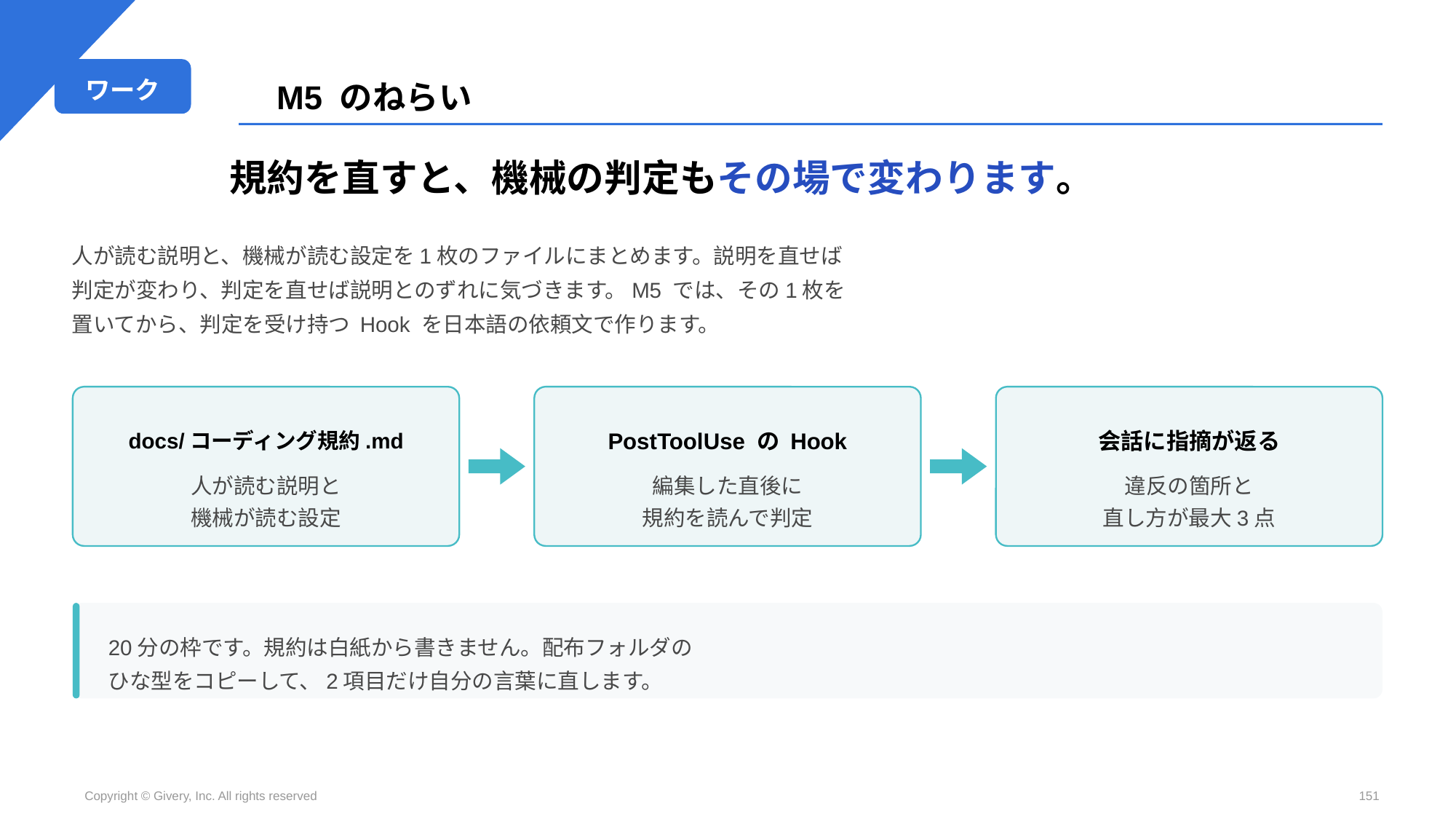

ワーク
M5 のねらい

規約を直すと、機械の判定もその場で変わります。
人が読む説明と、機械が読む設定を1枚のファイルにまとめます。説明を直せば
判定が変わり、判定を直せば説明とのずれに気づきます。M5 では、その1枚を
置いてから、判定を受け持つ Hook を日本語の依頼文で作ります。

PostToolUse の Hook
会話に指摘が返る
docs/コーディング規約.md

人が読む説明と
機械が読む設定
編集した直後に
規約を読んで判定
違反の箇所と
直し方が最大3点

20分の枠です。規約は白紙から書きません。配布フォルダの
ひな型をコピーして、2項目だけ自分の言葉に直します。
Copyright © Givery, Inc. All rights reserved
151